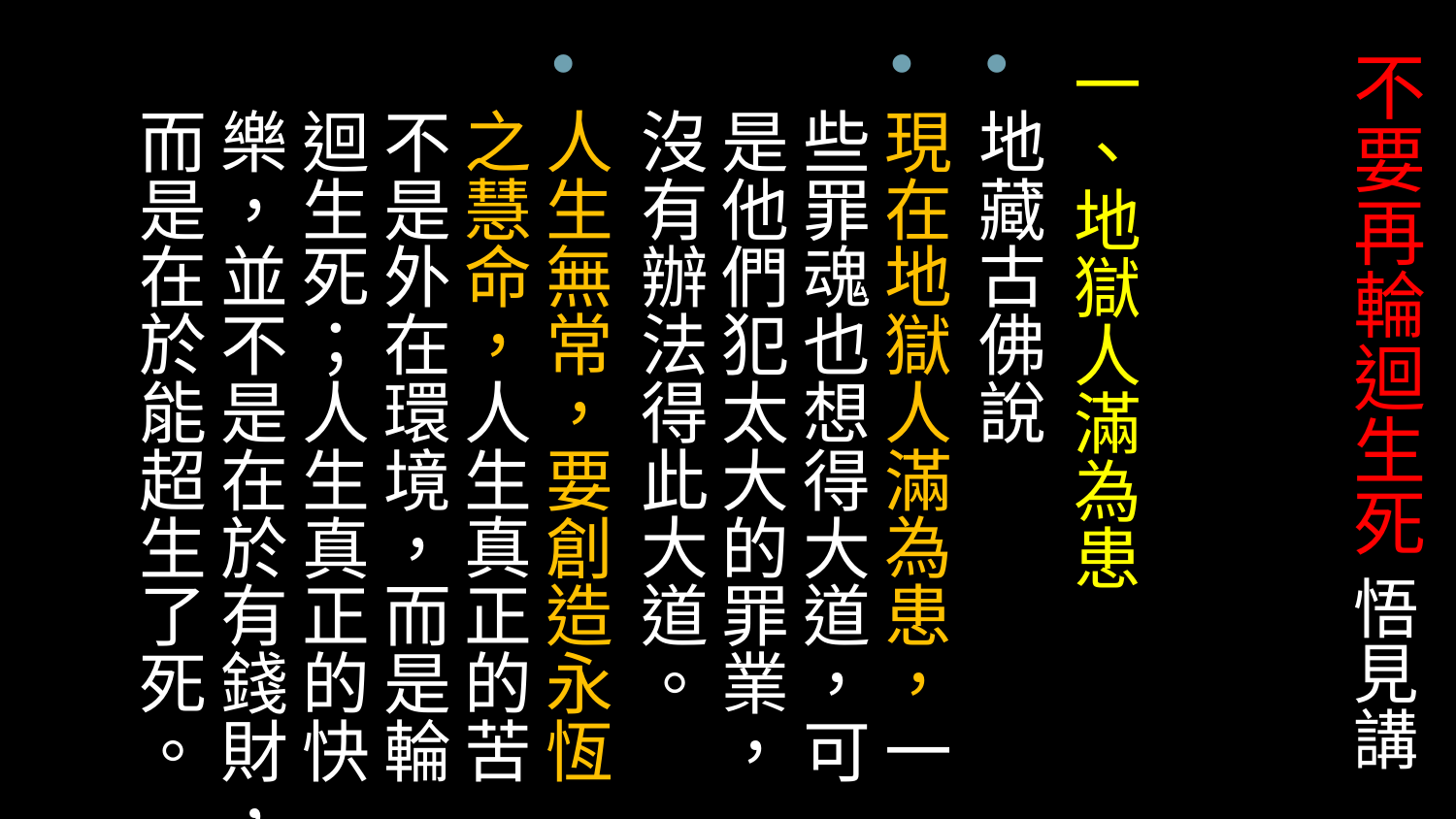

# 不要再輪迴生死 悟見講
一、地獄人滿為患
地藏古佛說
現在地獄人滿為患，一些罪魂也想得大道，可是他們犯太大的罪業，沒有辦法得此大道。
人生無常，要創造永恆之慧命，人生真正的苦不是外在環境，而是輪迴生死；人生真正的快樂，並不是在於有錢財，而是在於能超生了死。